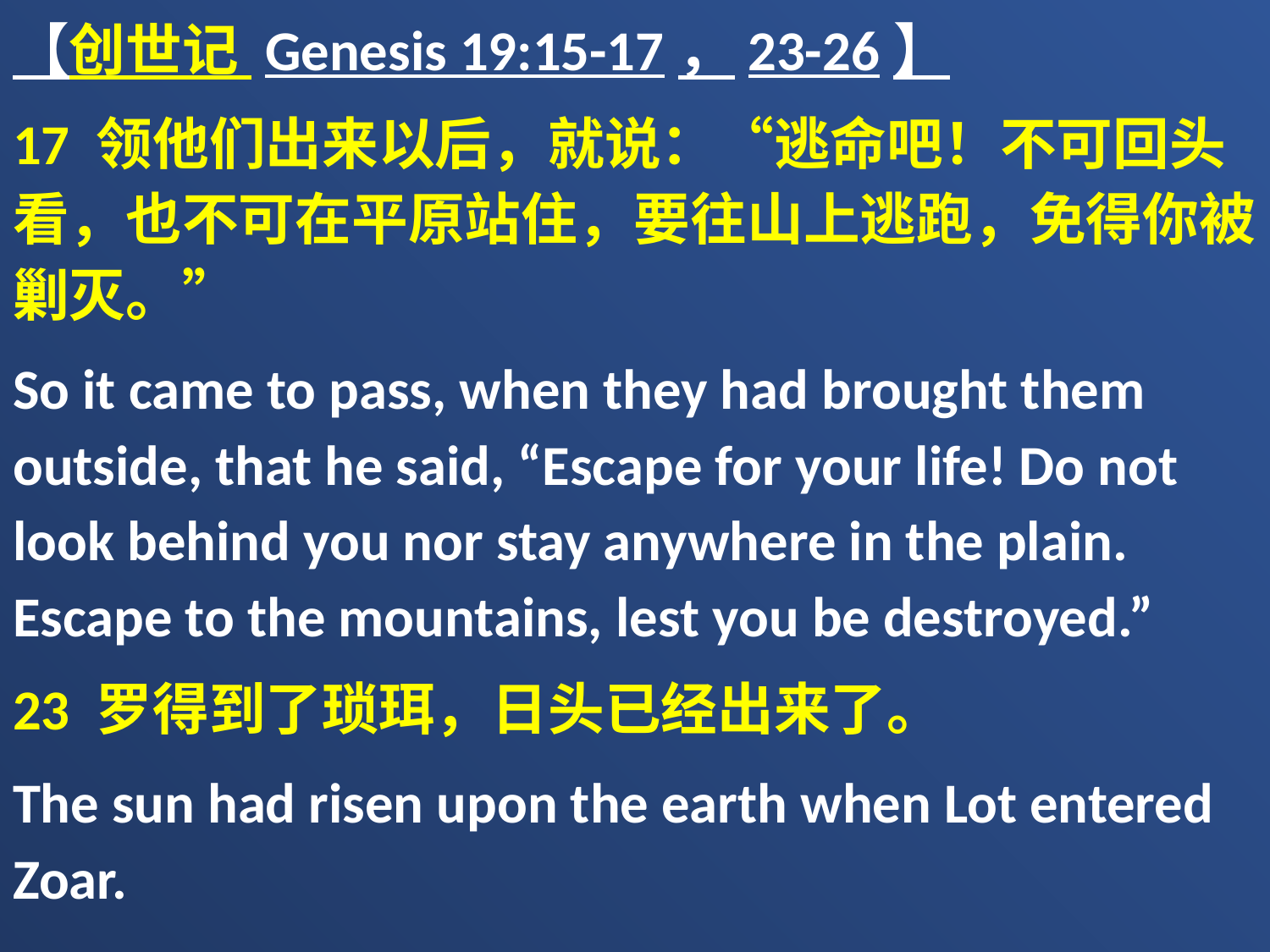

【创世记 Genesis 19:15-17，23-26】
17 领他们出来以后，就说：“逃命吧！不可回头看，也不可在平原站住，要往山上逃跑，免得你被剿灭。”
So it came to pass, when they had brought them outside, that he said, “Escape for your life! Do not look behind you nor stay anywhere in the plain. Escape to the mountains, lest you be destroyed.”
23 罗得到了琐珥，日头已经出来了。
The sun had risen upon the earth when Lot entered Zoar.